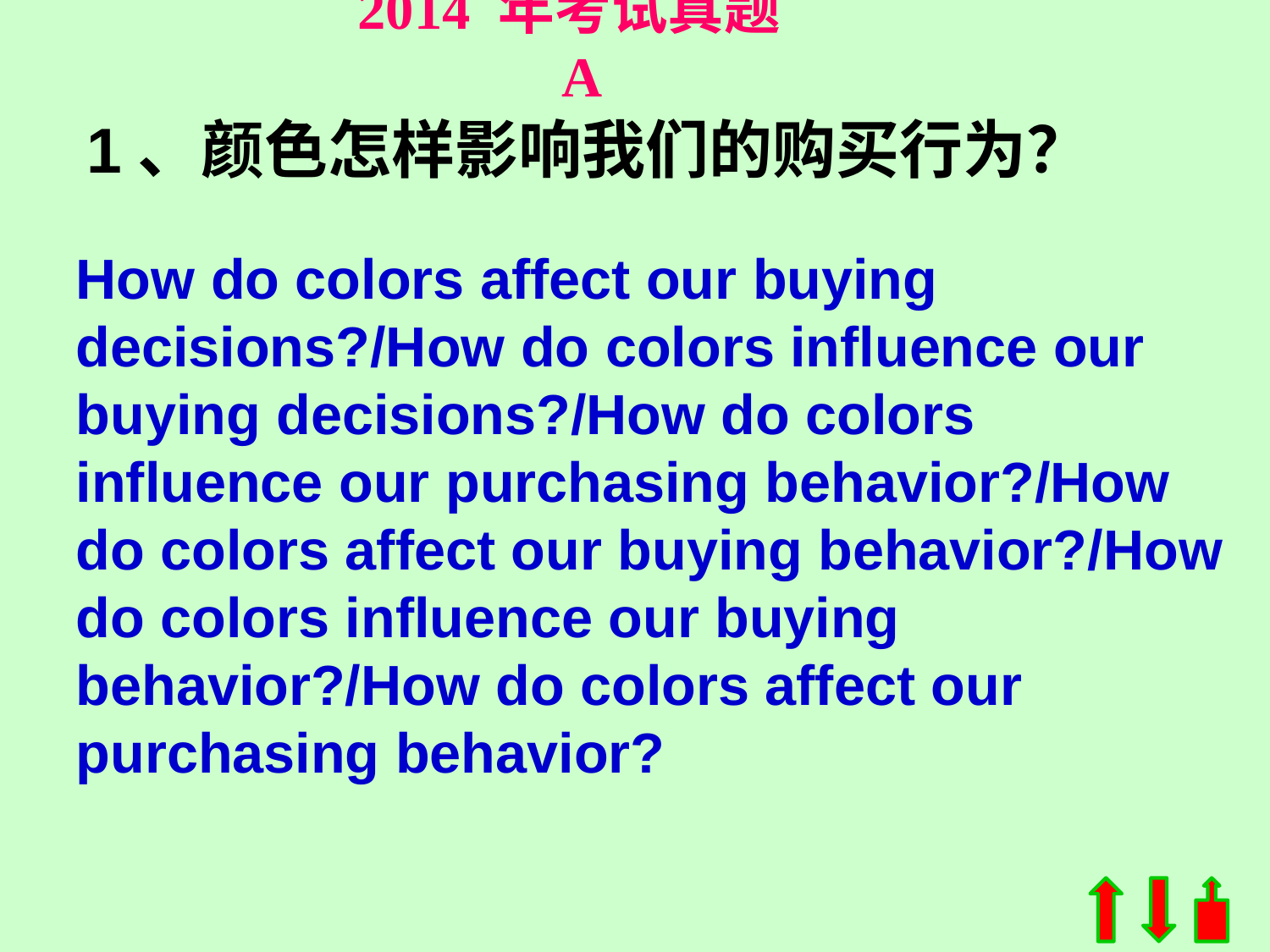

2014 年考试真题   A
1、颜色怎样影响我们的购买行为？
How do colors affect our buying decisions?/How do colors influence our buying decisions?/How do colors influence our purchasing behavior?/How do colors affect our buying behavior?/How do colors influence our buying behavior?/How do colors affect our purchasing behavior?